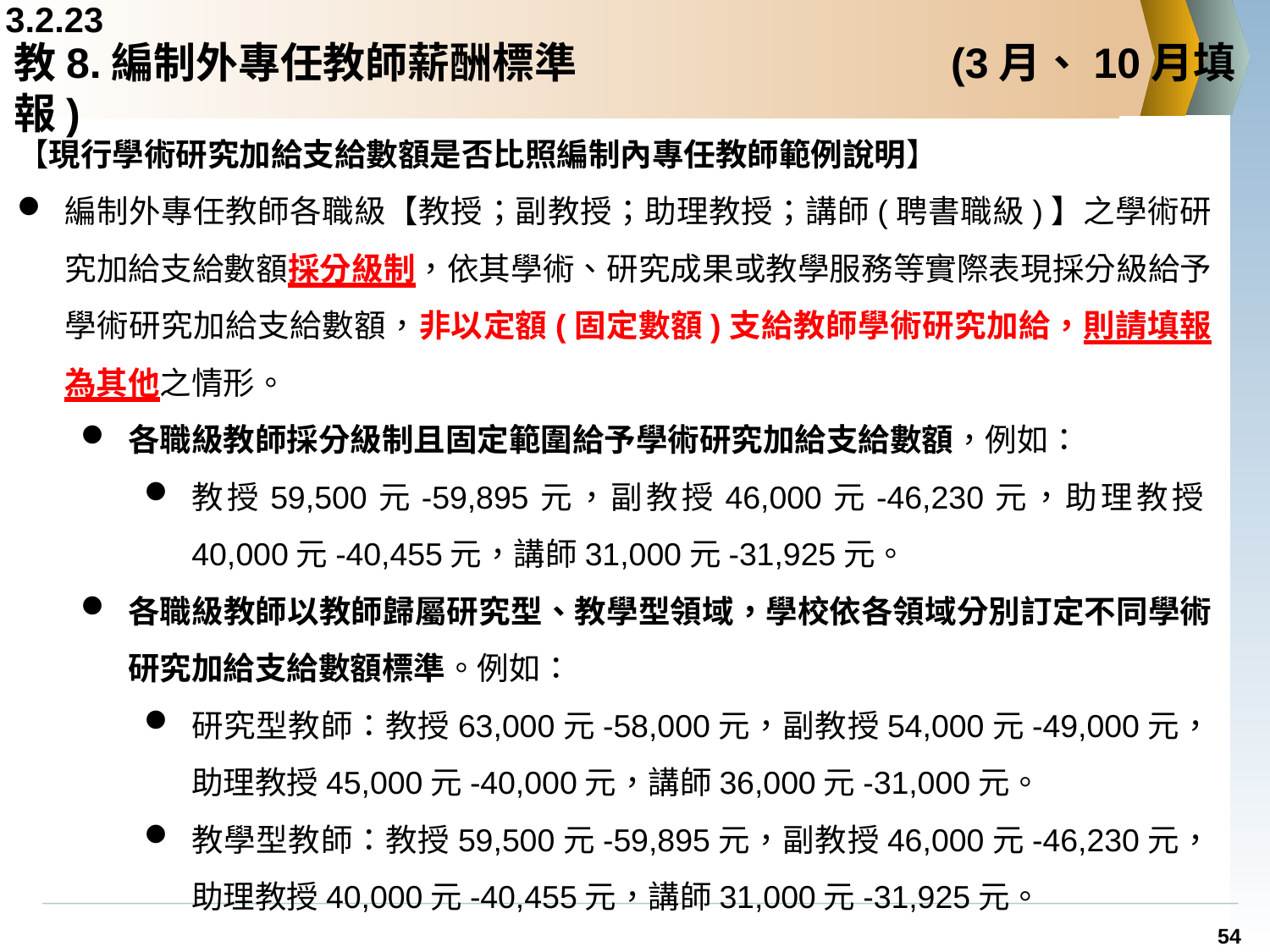

3.2.23
# 教8.編制外專任教師薪酬標準	 	          	    (3月、10月填報)
【現行學術研究加給支給數額是否比照編制內專任教師範例說明】
編制外專任教師各職級【教授；副教授；助理教授；講師(聘書職級)】之學術研究加給支給數額採分級制，依其學術、研究成果或教學服務等實際表現採分級給予學術研究加給支給數額，非以定額(固定數額)支給教師學術研究加給，則請填報為其他之情形。
各職級教師採分級制且固定範圍給予學術研究加給支給數額，例如：
教授59,500元-59,895元，副教授46,000元-46,230元，助理教授40,000元-40,455元，講師31,000元-31,925元。
各職級教師以教師歸屬研究型、教學型領域，學校依各領域分別訂定不同學術研究加給支給數額標準。例如：
研究型教師：教授63,000元-58,000元，副教授54,000元-49,000元，助理教授45,000元-40,000元，講師36,000元-31,000元。
教學型教師：教授59,500元-59,895元，副教授46,000元-46,230元，助理教授40,000元-40,455元，講師31,000元-31,925元。